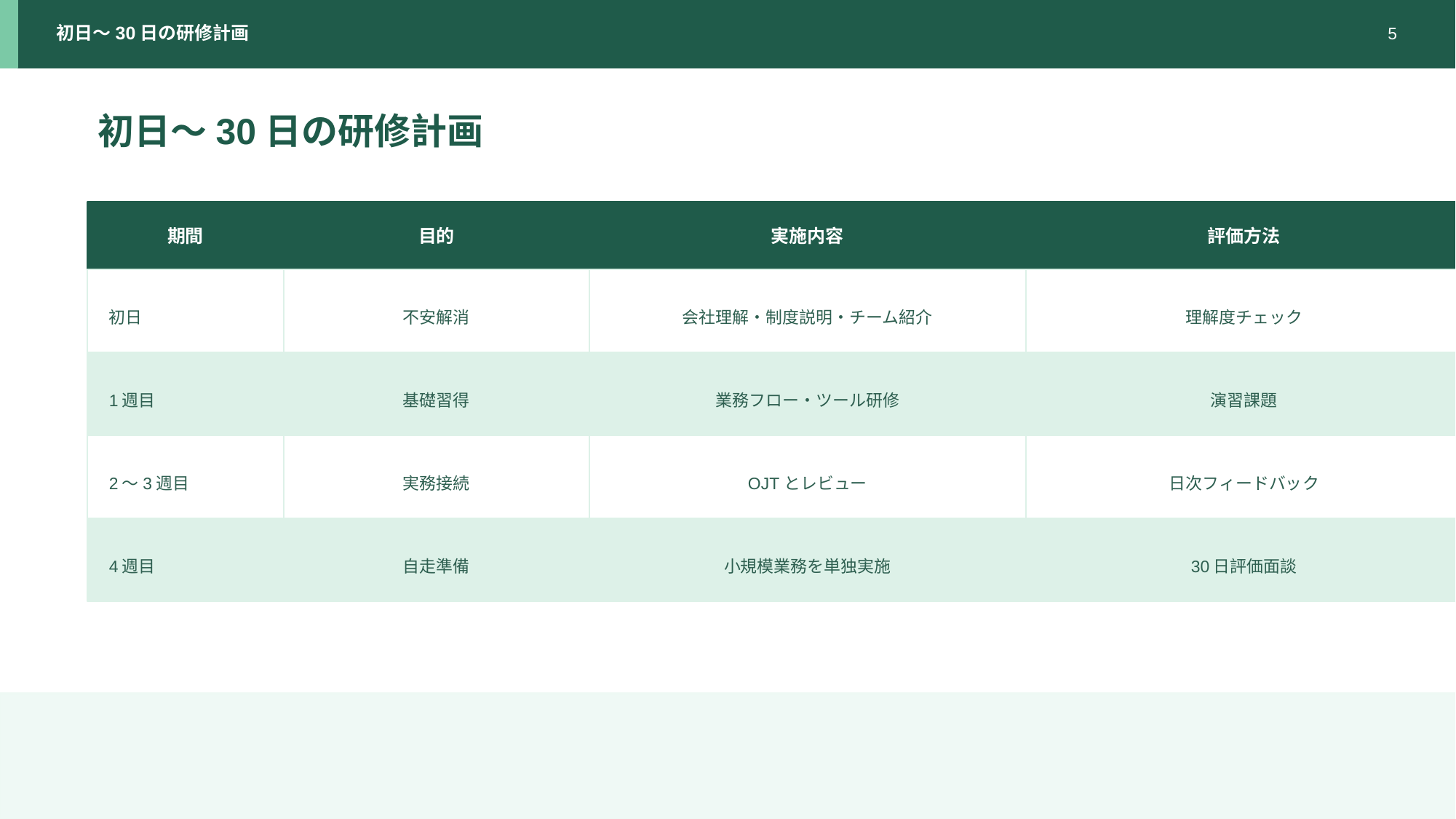

初日〜30日の研修計画
5
初日〜30日の研修計画

期間
目的
実施内容
評価方法

初日
不安解消
会社理解・制度説明・チーム紹介
理解度チェック

1週目
基礎習得
業務フロー・ツール研修
演習課題

2〜3週目
実務接続
OJTとレビュー
日次フィードバック

4週目
自走準備
小規模業務を単独実施
30日評価面談